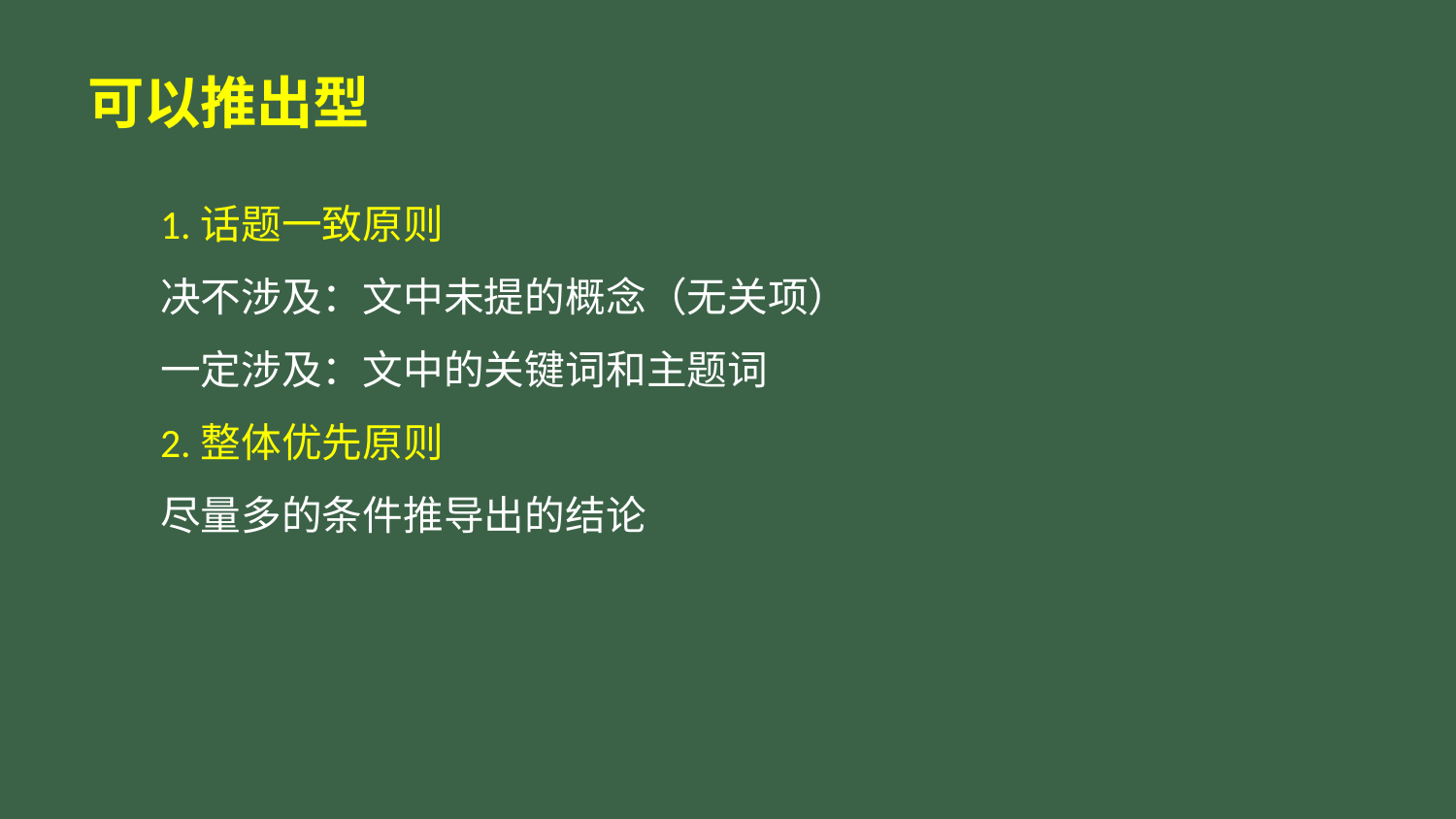

# 可以推出型
1.话题一致原则
决不涉及：文中未提的概念（无关项）
一定涉及：文中的关键词和主题词
2.整体优先原则
尽量多的条件推导出的结论